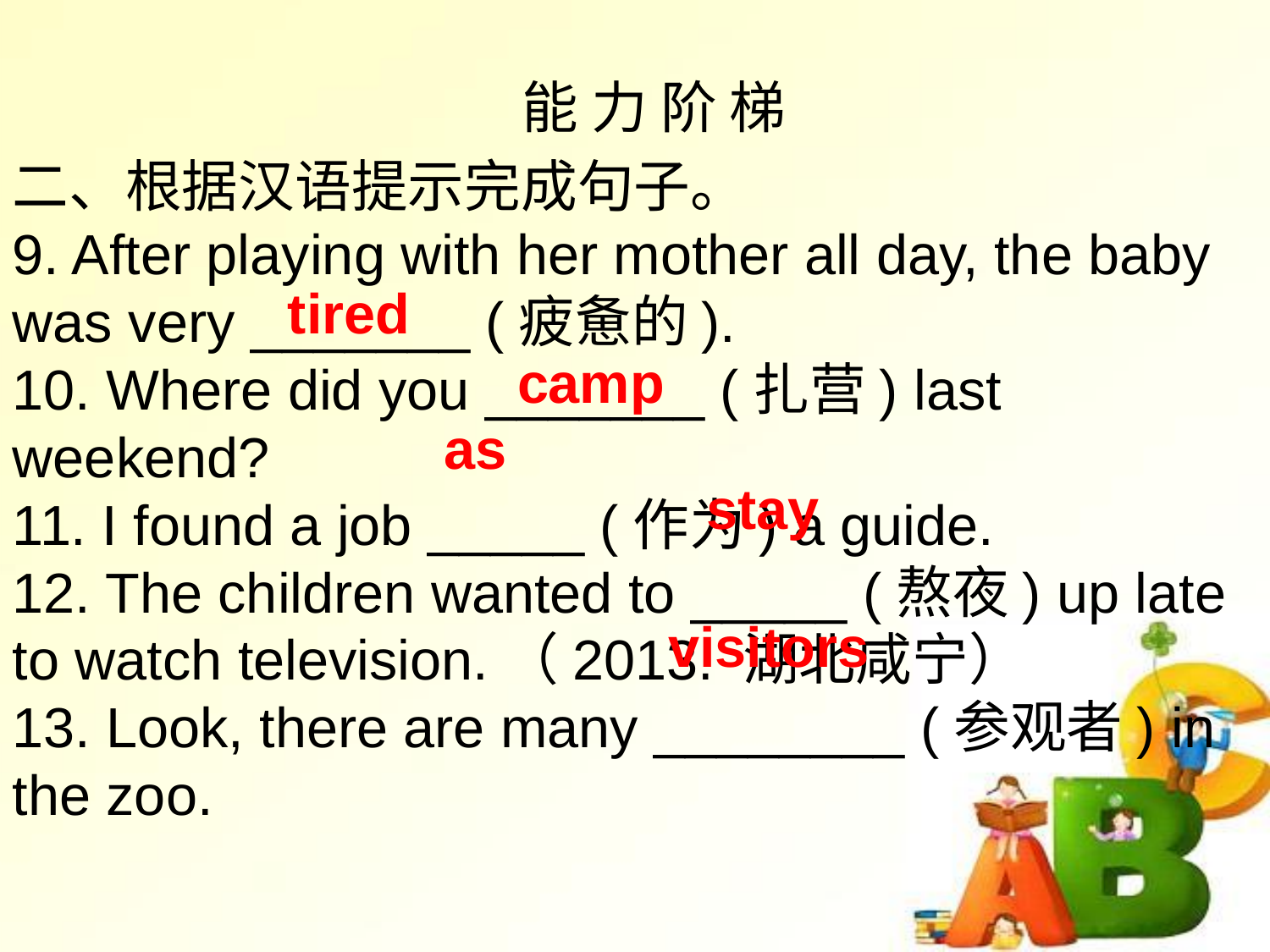

能 力 阶 梯
二、根据汉语提示完成句子。
9. After playing with her mother all day, the baby was very _______ (疲惫的).
10. Where did you _______ (扎营) last weekend?
11. I found a job _____ (作为) a guide.
12. The children wanted to _____ (熬夜) up late to watch television.（2013. 湖北咸宁）
13. Look, there are many ________ (参观者) in the zoo.
tired
camp
as
stay
visitors